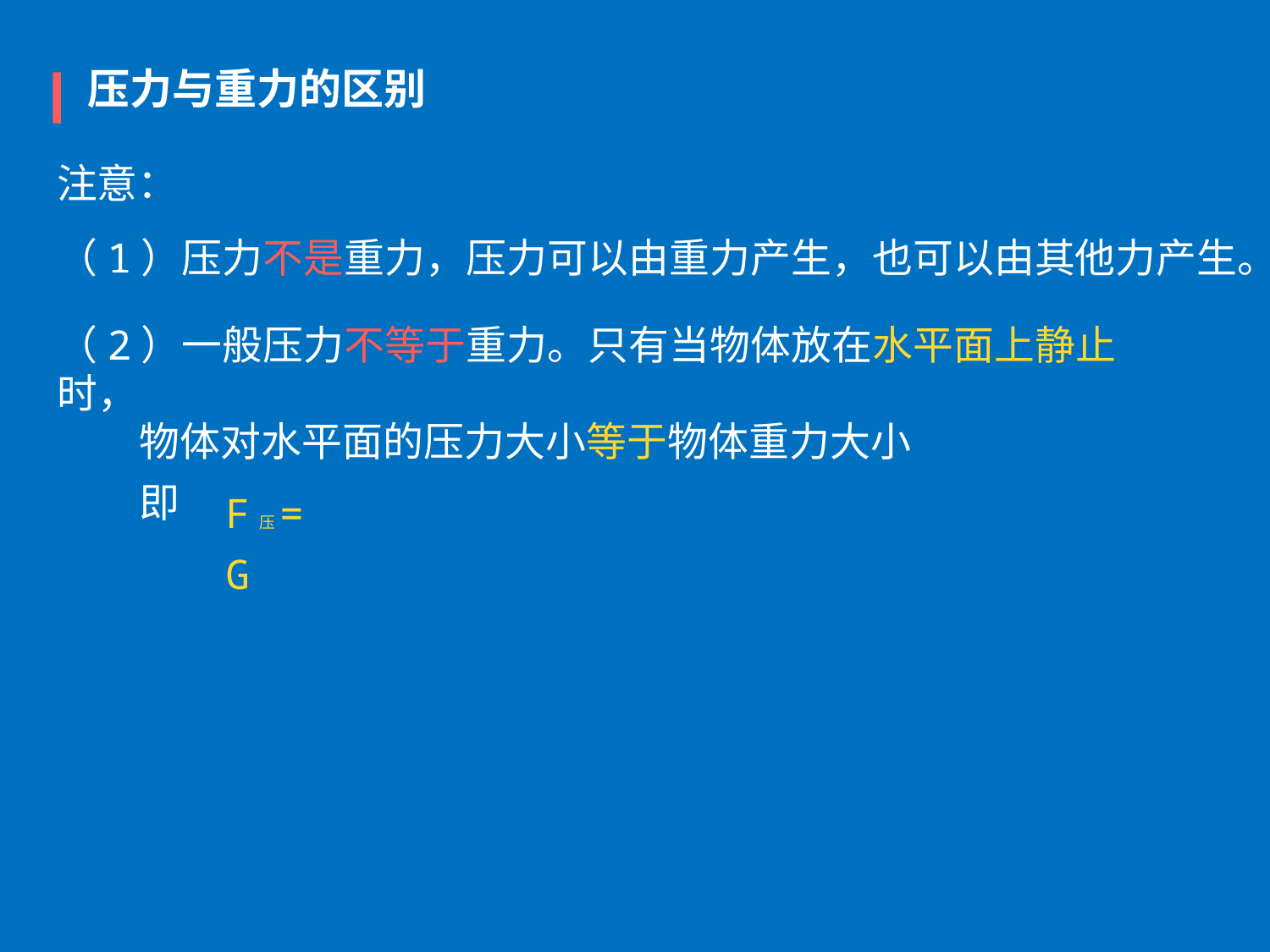

压力与重力的区别

注意：
（1）压力不是重力，压力可以由重力产生，也可以由其他力产生。
（2）一般压力不等于重力。只有当物体放在水平面上静止时，
        物体对水平面的压力大小等于物体重力大小
        即
F压= G